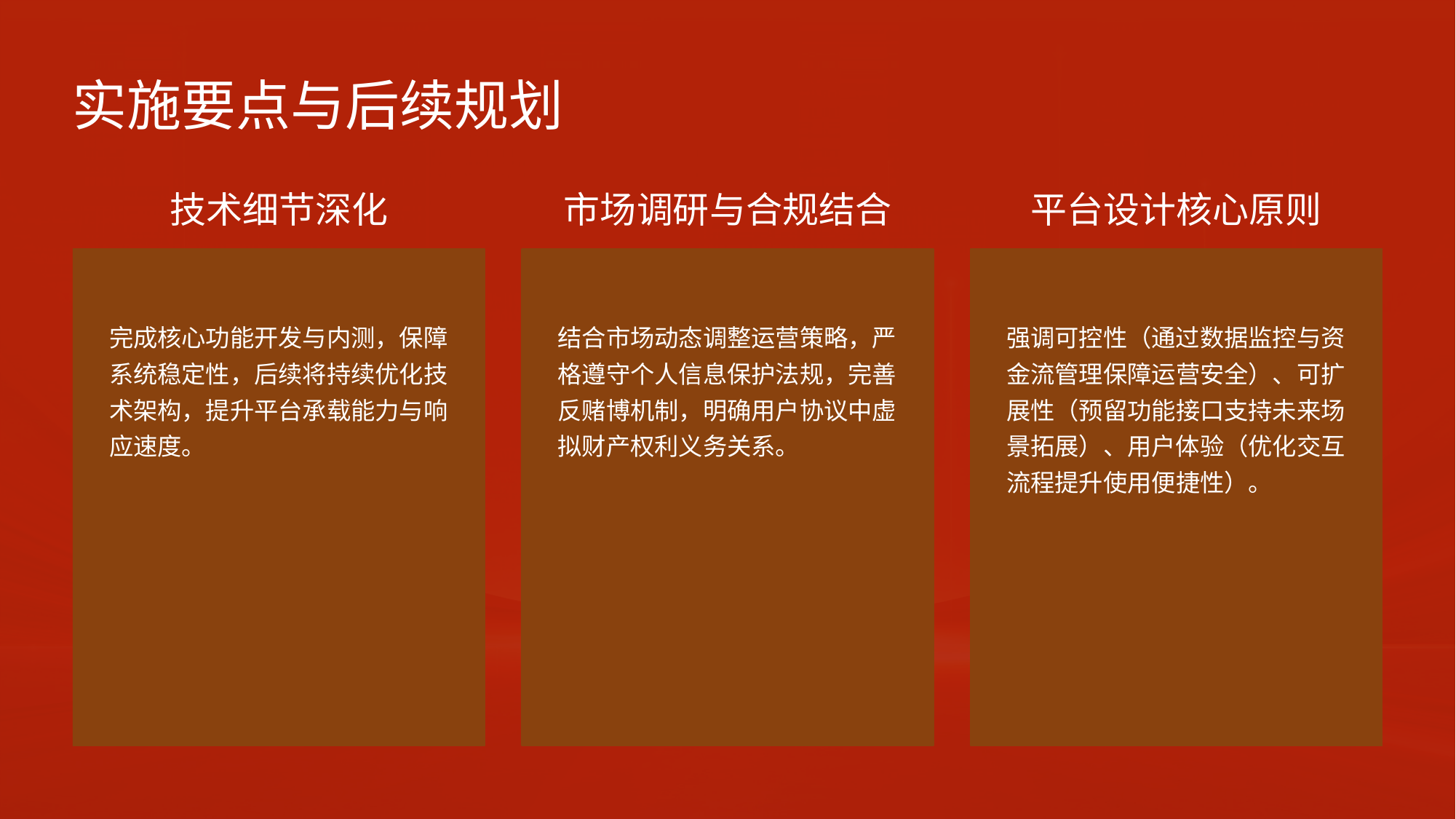

实施要点与后续规划
技术细节深化
市场调研与合规结合
平台设计核心原则

完成核心功能开发与内测，保障系统稳定性，后续将持续优化技术架构，提升平台承载能力与响应速度。
结合市场动态调整运营策略，严格遵守个人信息保护法规，完善反赌博机制，明确用户协议中虚拟财产权利义务关系。
强调可控性（通过数据监控与资金流管理保障运营安全）、可扩展性（预留功能接口支持未来场景拓展）、用户体验（优化交互流程提升使用便捷性）。